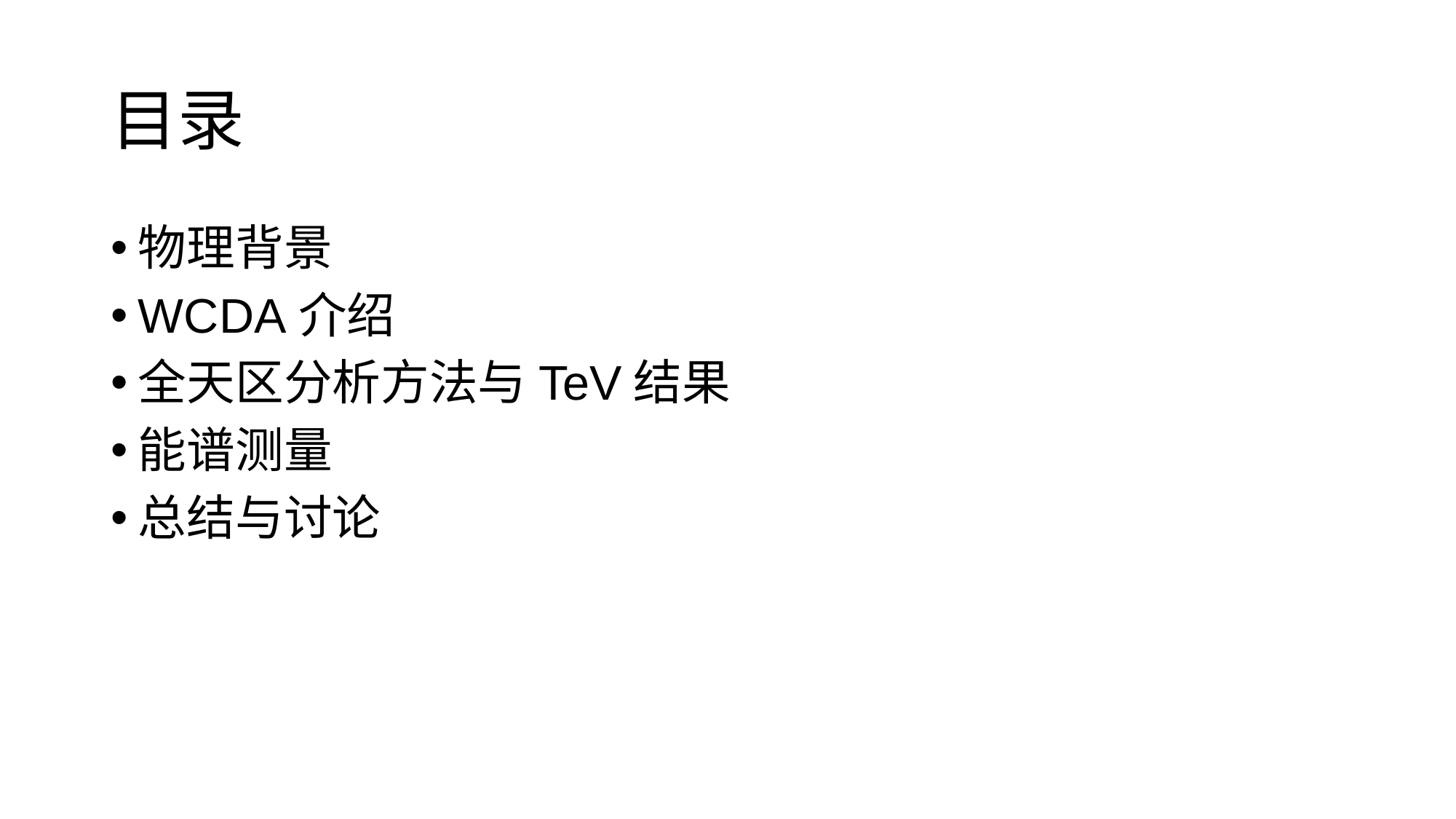

# 目录
物理背景
WCDA介绍
全天区分析方法与TeV结果
能谱测量
总结与讨论